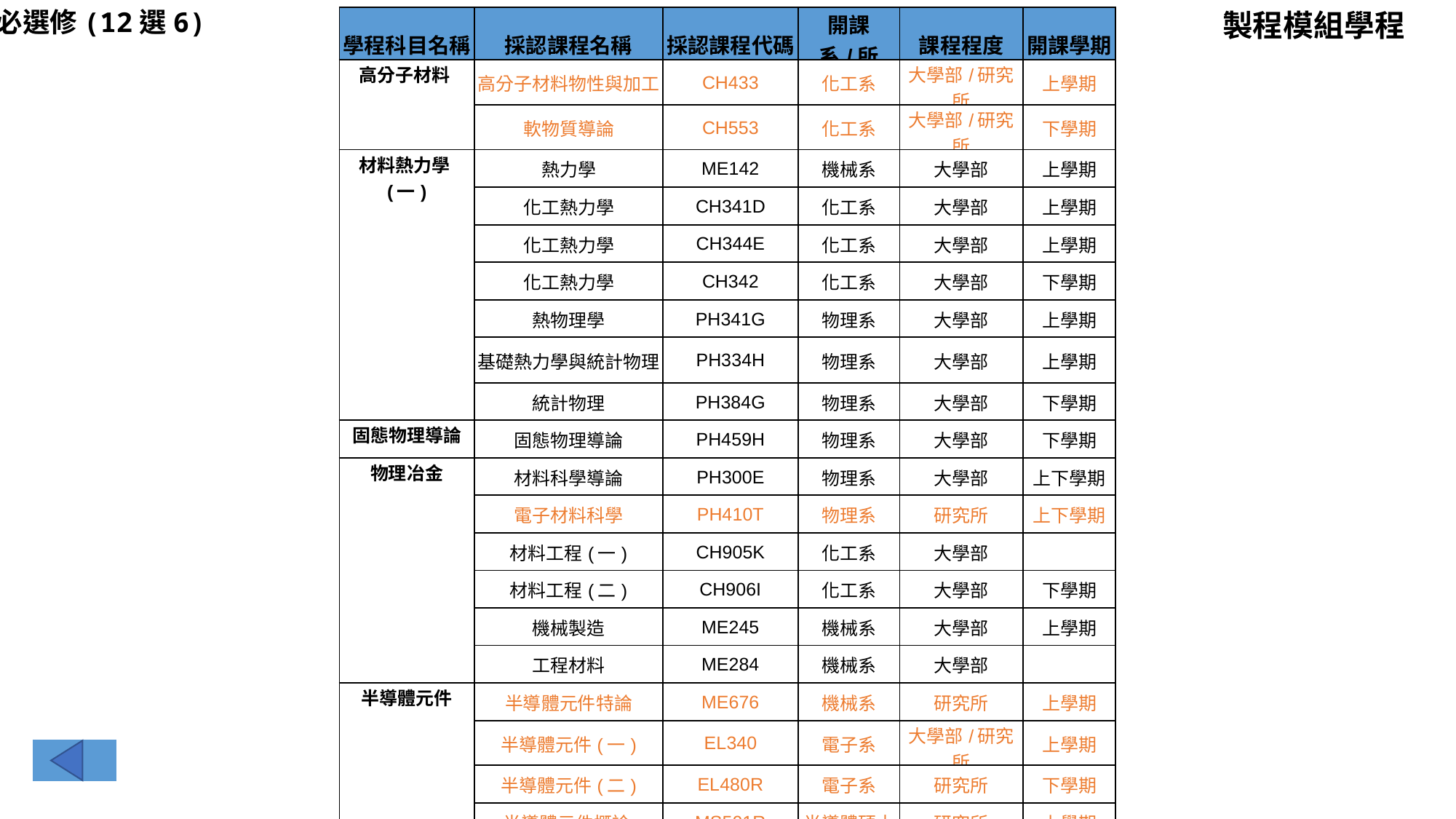

必選修(12選6)
製程模組學程
| 學程科目名稱 | 採認課程名稱 | 採認課程代碼 | 開課系/所 | 課程程度 | 開課學期 |
| --- | --- | --- | --- | --- | --- |
| 高分子材料 | 高分子材料物性與加工 | CH433 | 化工系 | 大學部/研究所 | 上學期 |
|  | 軟物質導論 | CH553 | 化工系 | 大學部/研究所 | 下學期 |
| 材料熱力學(一) | 熱力學 | ME142 | 機械系 | 大學部 | 上學期 |
|  | 化工熱力學 | CH341D | 化工系 | 大學部 | 上學期 |
|  | 化工熱力學 | CH344E | 化工系 | 大學部 | 上學期 |
|  | 化工熱力學 | CH342 | 化工系 | 大學部 | 下學期 |
|  | 熱物理學 | PH341G | 物理系 | 大學部 | 上學期 |
|  | 基礎熱力學與統計物理 | PH334H | 物理系 | 大學部 | 上學期 |
|  | 統計物理 | PH384G | 物理系 | 大學部 | 下學期 |
| 固態物理導論 | 固態物理導論 | PH459H | 物理系 | 大學部 | 下學期 |
| 物理冶金 | 材料科學導論 | PH300E | 物理系 | 大學部 | 上下學期 |
|  | 電子材料科學 | PH410T | 物理系 | 研究所 | 上下學期 |
|  | 材料工程(一) | CH905K | 化工系 | 大學部 |  |
|  | 材料工程(二) | CH906I | 化工系 | 大學部 | 下學期 |
|  | 機械製造 | ME245 | 機械系 | 大學部 | 上學期 |
|  | 工程材料 | ME284 | 機械系 | 大學部 |  |
| 半導體元件 | 半導體元件特論 | ME676 | 機械系 | 研究所 | 上學期 |
|  | 半導體元件(一) | EL340 | 電子系 | 大學部/研究所 | 上學期 |
|  | 半導體元件(二) | EL480R | 電子系 | 研究所 | 下學期 |
|  | 半導體元件概論 | MS501R | 半導體碩士 | 研究所 | 上學期 |